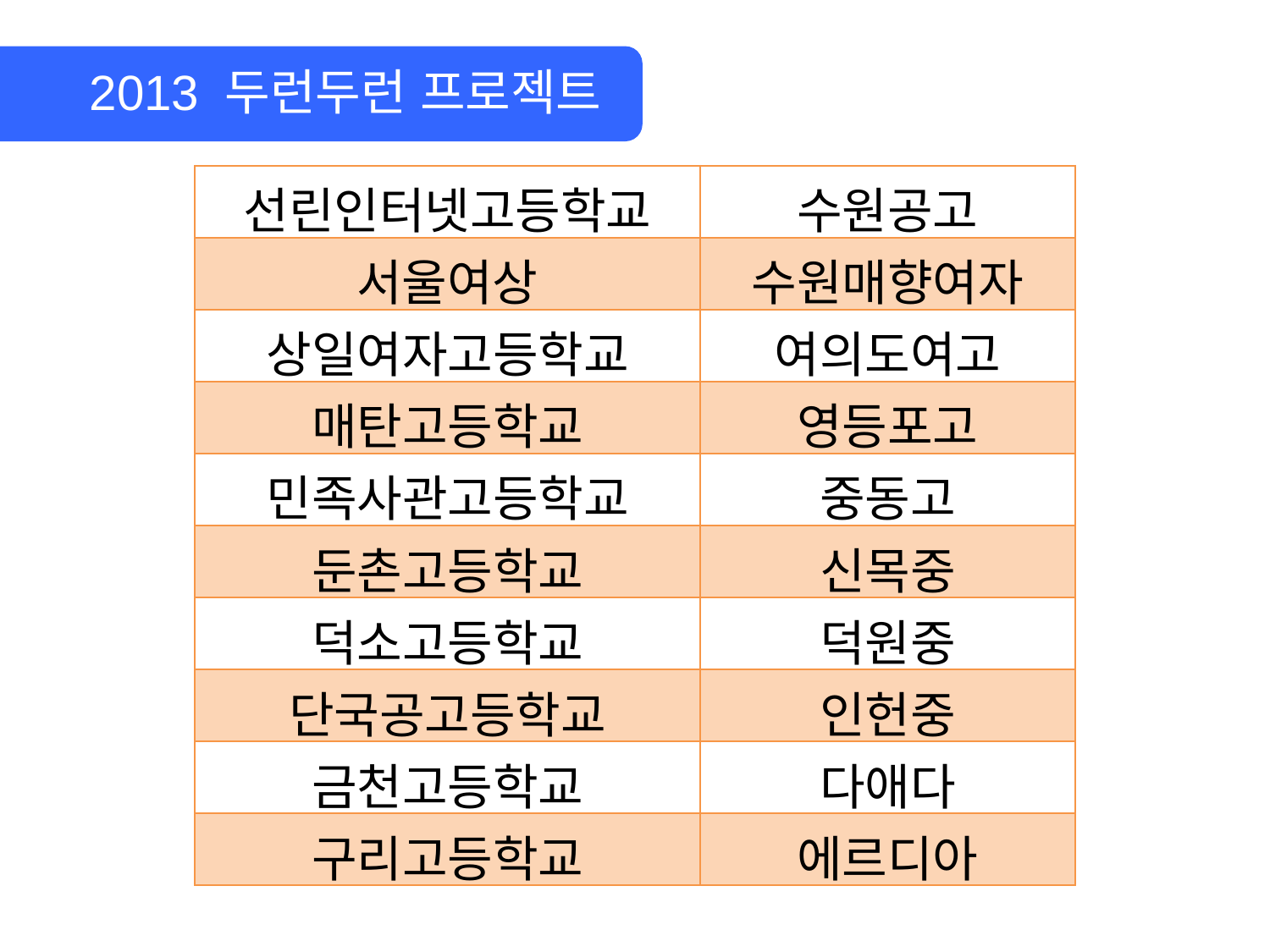

2013 두런두런 프로젝트
| 선린인터넷고등학교 | 수원공고 |
| --- | --- |
| 서울여상 | 수원매향여자 |
| 상일여자고등학교 | 여의도여고 |
| 매탄고등학교 | 영등포고 |
| 민족사관고등학교 | 중동고 |
| 둔촌고등학교 | 신목중 |
| 덕소고등학교 | 덕원중 |
| 단국공고등학교 | 인헌중 |
| 금천고등학교 | 다애다 |
| 구리고등학교 | 에르디아 |